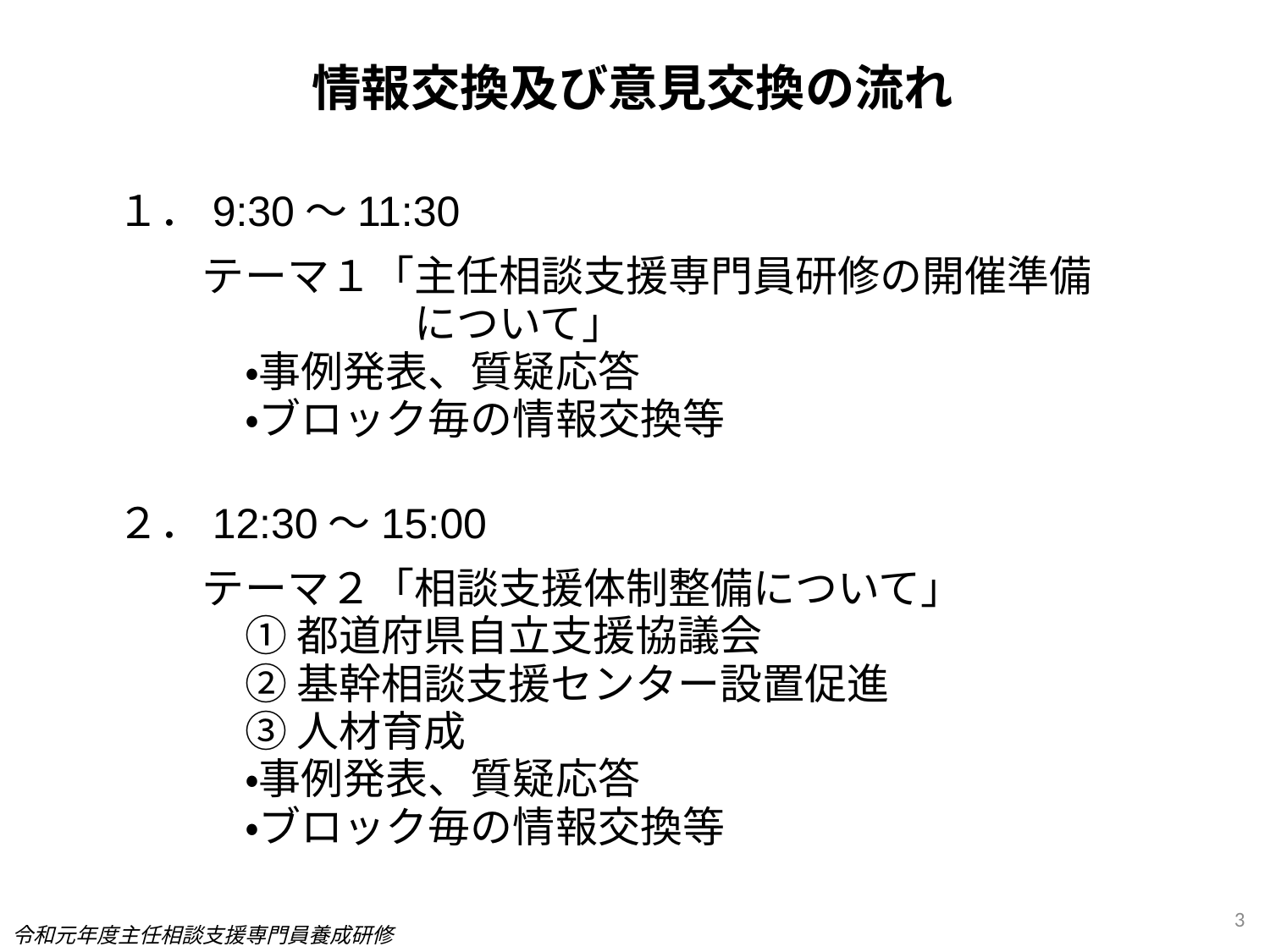

情報交換及び意見交換の流れ
１．9:30～11:30

　　テーマ１「主任相談支援専門員研修の開催準備
　　　　　　　について」
　　　・事例発表、質疑応答
　　　・ブロック毎の情報交換等

２．12:30～15:00

　　テーマ２「相談支援体制整備について」
　　　➀ 都道府県自立支援協議会
　　　➁ 基幹相談支援センター設置促進
　　　➂ 人材育成
　　　・事例発表、質疑応答
　　　・ブロック毎の情報交換等
3
令和元年度主任相談支援専門員養成研修